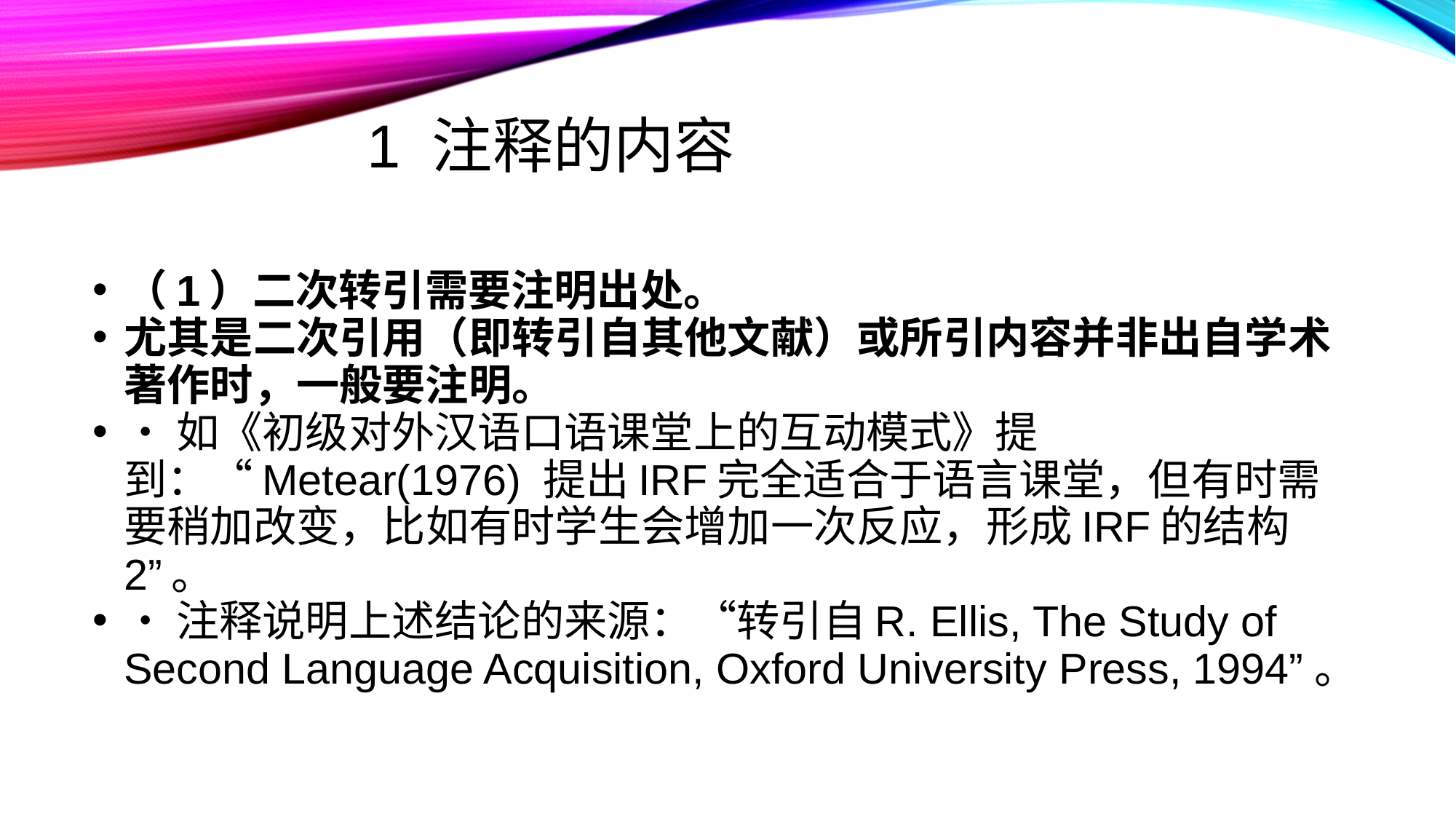

# 1 注释的内容
（1）二次转引需要注明出处。
尤其是二次引用（即转引自其他文献）或所引内容并非出自学术著作时，一般要注明。
•如《初级对外汉语口语课堂上的互动模式》提到：“Metear(1976) 提出IRF完全适合于语言课堂，但有时需要稍加改变，比如有时学生会增加一次反应，形成IRF的结构2”。
•注释说明上述结论的来源：“转引自R. Ellis, The Study of Second Language Acquisition, Oxford University Press, 1994”。